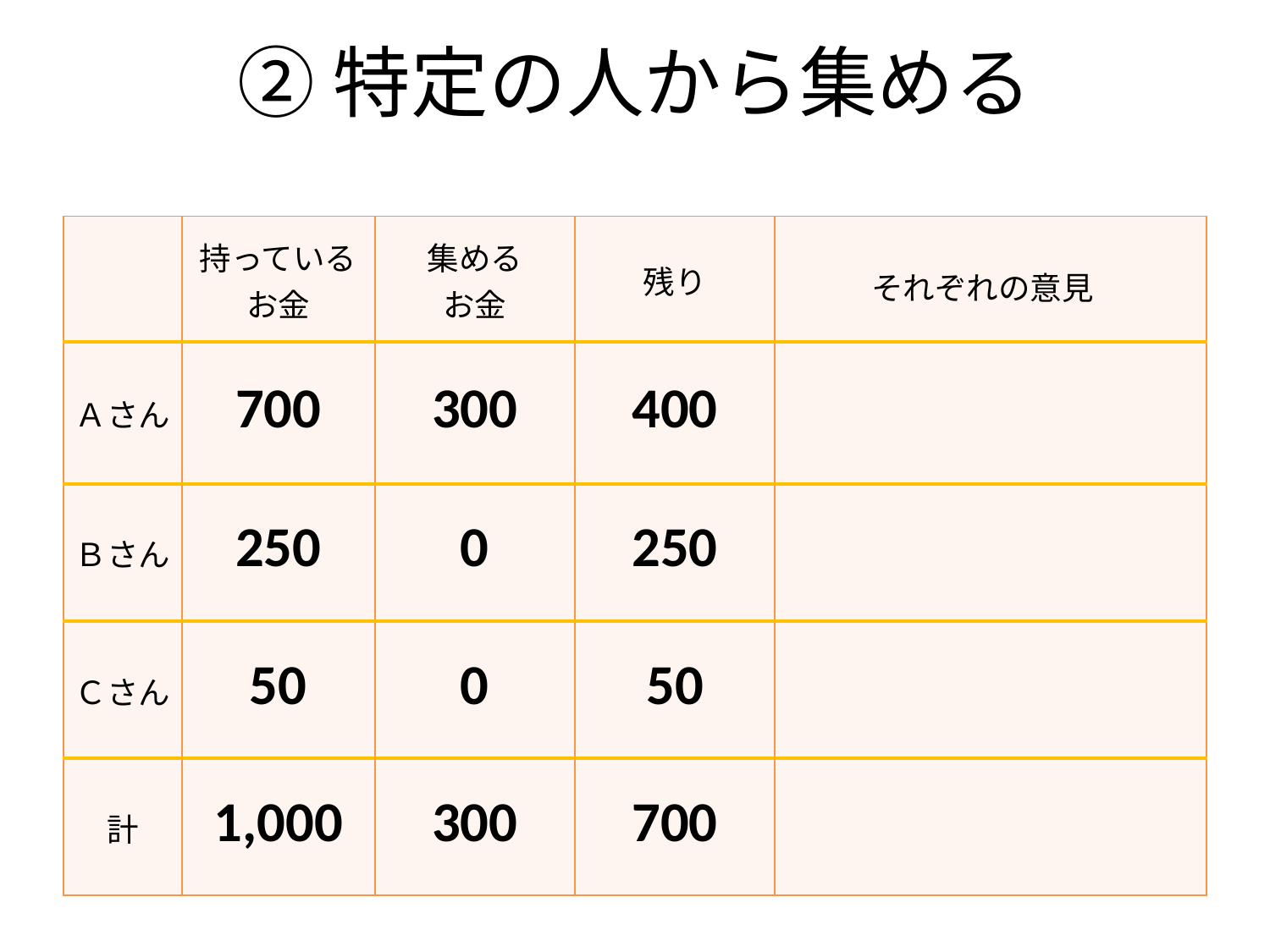

②特定の人から集める
|  | 持っている お金 | 集める お金 | 残り | それぞれの意見 |
| --- | --- | --- | --- | --- |
| Ａさん | 700 | 300 | 400 |  |
| Ｂさん | 250 | 0 | 250 |  |
| Ｃさん | 50 | 0 | 50 |  |
| 計 | 1,000 | 300 | 700 |  |